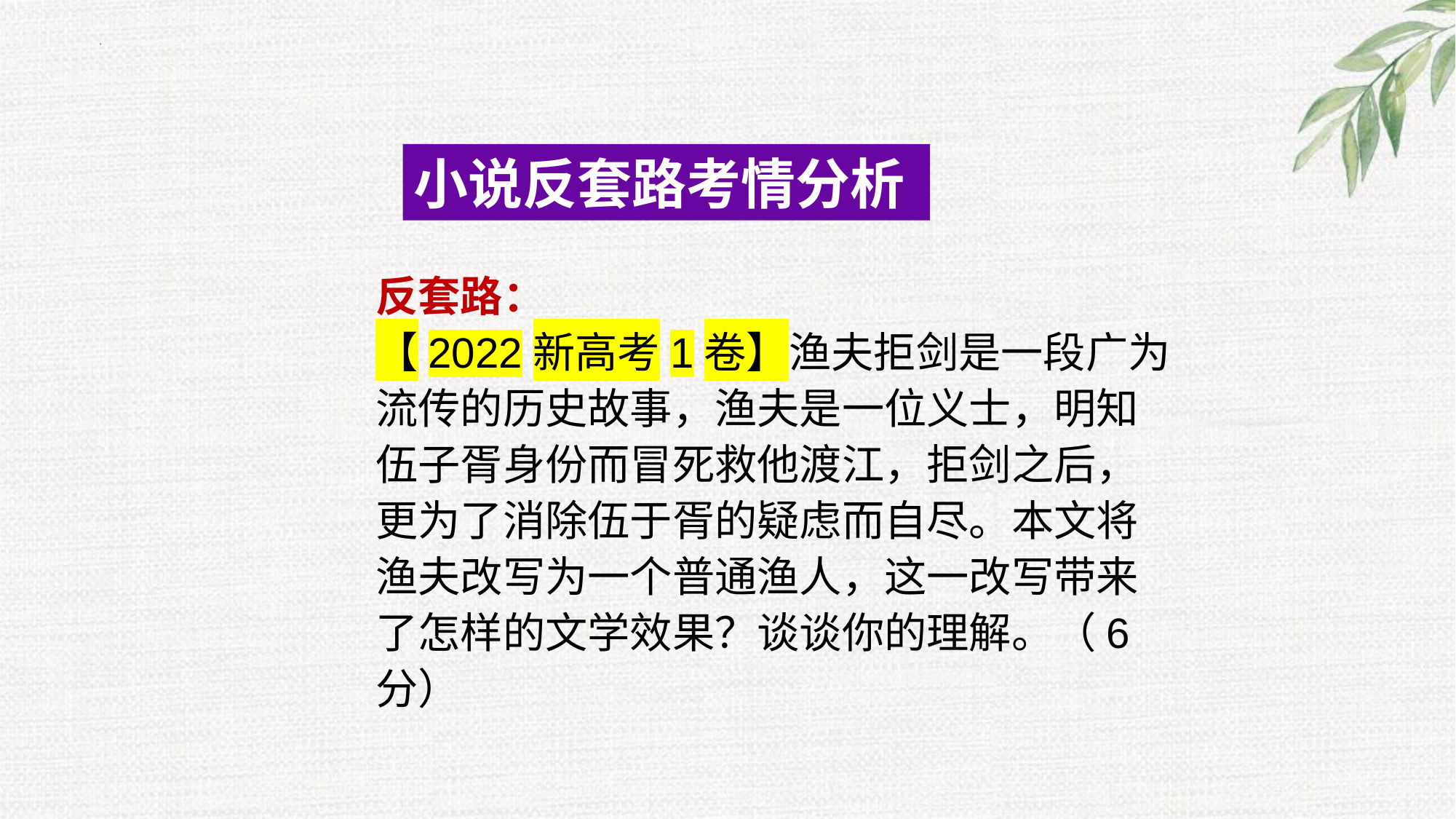

小说反套路考情分析
反套路：
【2022新高考1卷】渔夫拒剑是一段广为流传的历史故事，渔夫是一位义士，明知伍子胥身份而冒死救他渡江，拒剑之后，更为了消除伍于胥的疑虑而自尽。本文将渔夫改写为一个普通渔人，这一改写带来了怎样的文学效果？谈谈你的理解。（6分）